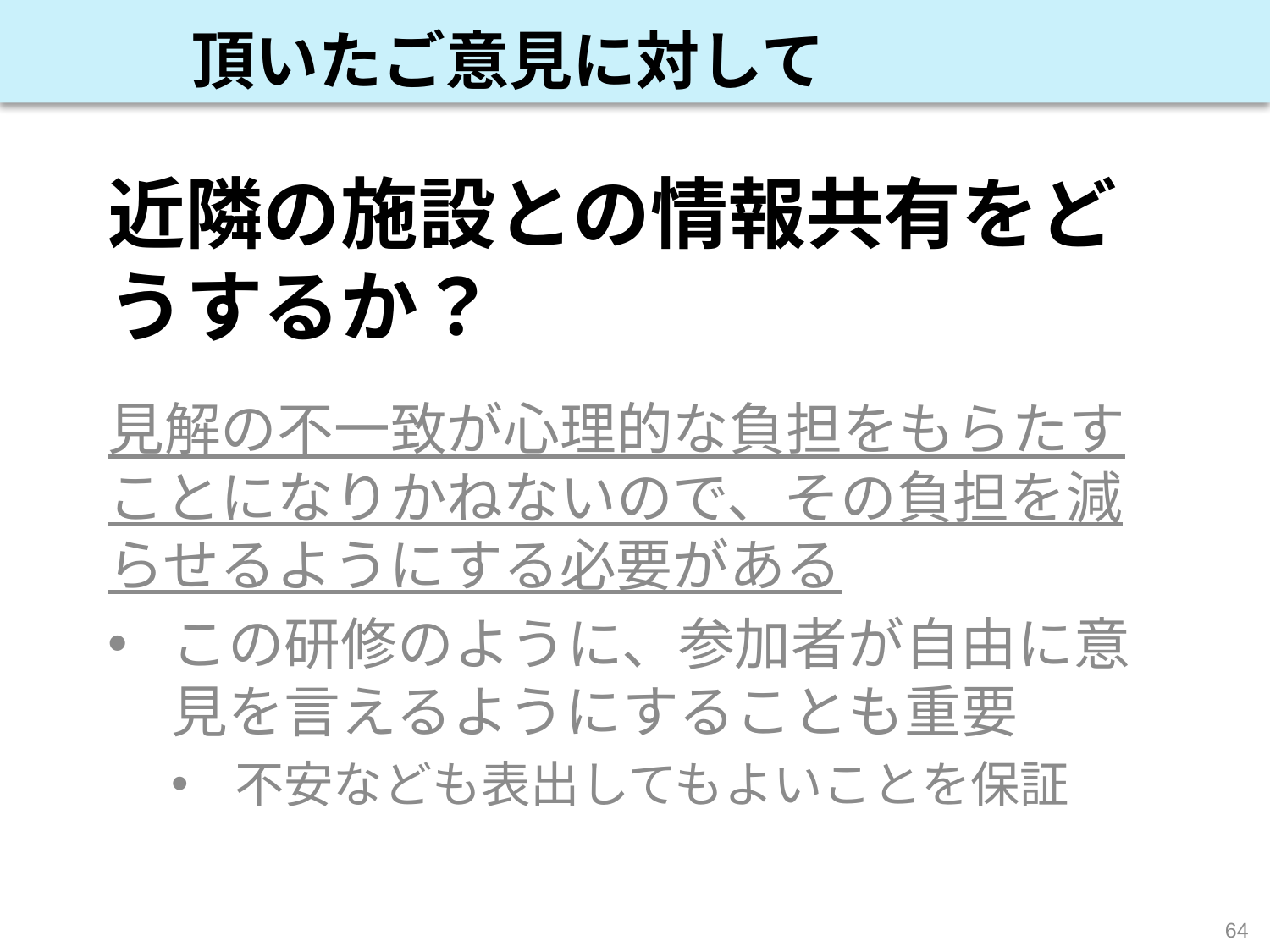

頂いたご意見に対して
# 近隣の施設との情報共有をどうするか？
見解の不一致が心理的な負担をもらたすことになりかねないので、その負担を減らせるようにする必要がある
この研修のように、参加者が自由に意見を言えるようにすることも重要
不安なども表出してもよいことを保証

64